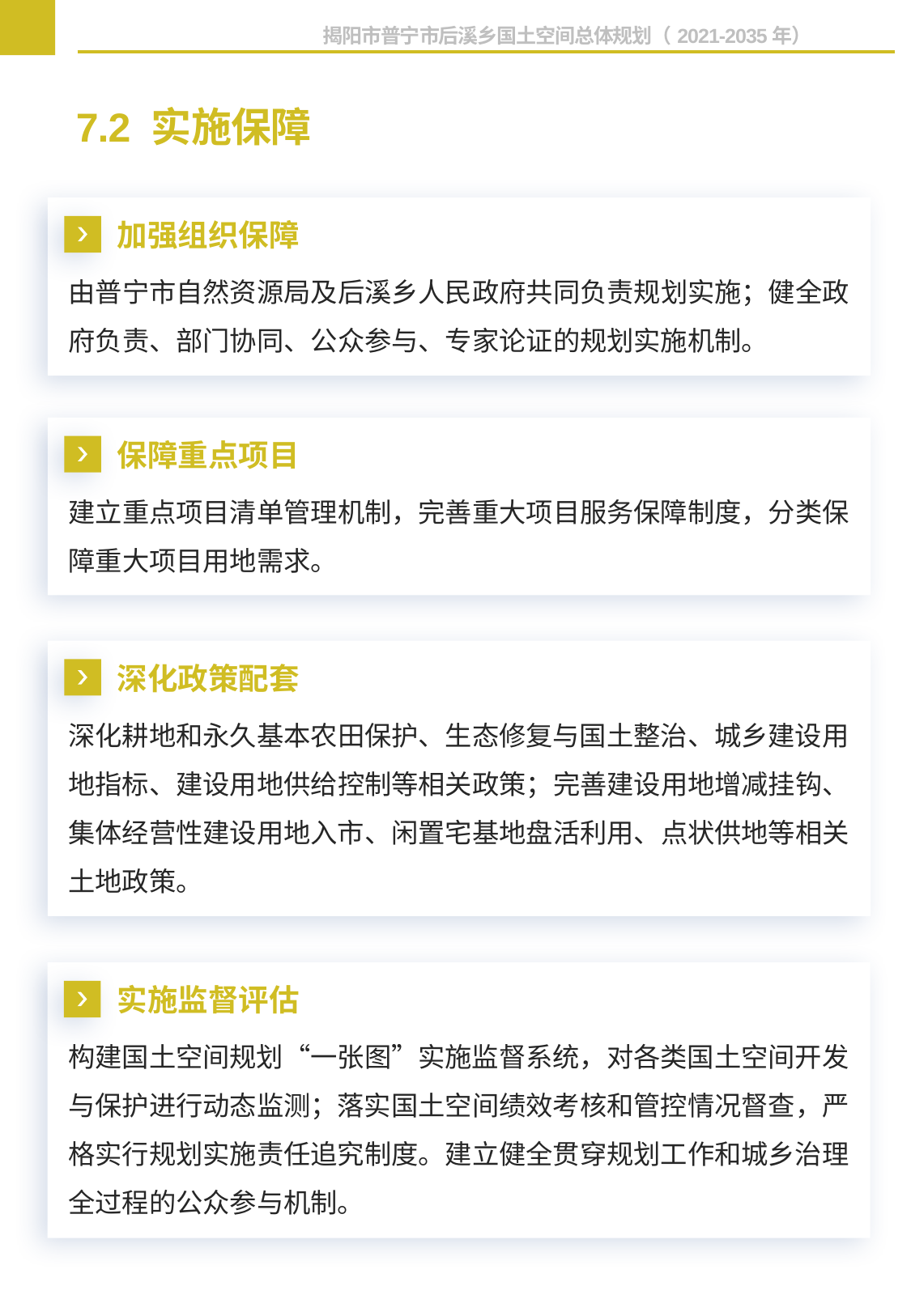

7.2 实施保障

                                                                       揭阳市普宁市后溪乡国土空间总体规划（2021-2035年）

加强森林资源保护

加强组织保障

由普宁市自然资源局及后溪乡人民政府共同负责规划实施；健全政府负责、部门协同、公众参与、专家论证的规划实施机制。

保障重点项目

建立重点项目清单管理机制，完善重大项目服务保障制度，分类保障重大项目用地需求。

深化政策配套

深化耕地和永久基本农田保护、生态修复与国土整治、城乡建设用地指标、建设用地供给控制等相关政策；完善建设用地增减挂钩、集体经营性建设用地入市、闲置宅基地盘活利用、点状供地等相关土地政策。

实施监督评估

构建国土空间规划“一张图”实施监督系统，对各类国土空间开发与保护进行动态监测；落实国土空间绩效考核和管控情况督查，严格实行规划实施责任追究制度。建立健全贯穿规划工作和城乡治理全过程的公众参与机制。